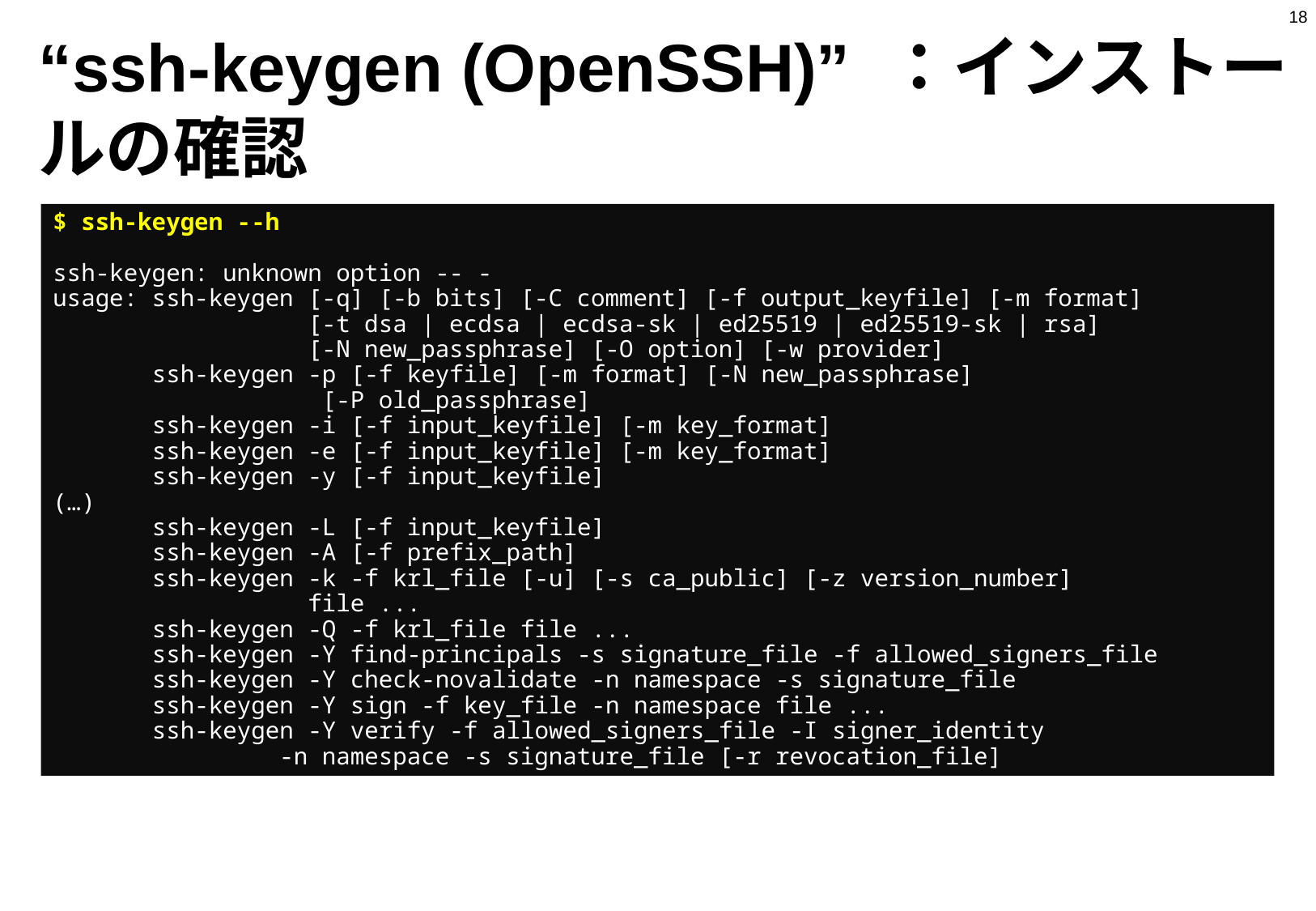

18
# “ssh-keygen (OpenSSH)” ：インストールの確認
$ ssh-keygen --h

ssh-keygen: unknown option -- -
usage: ssh-keygen [-q] [-b bits] [-C comment] [-f output_keyfile] [-m format]
                  [-t dsa | ecdsa | ecdsa-sk | ed25519 | ed25519-sk | rsa]
                  [-N new_passphrase] [-O option] [-w provider]
       ssh-keygen -p [-f keyfile] [-m format] [-N new_passphrase]
                   [-P old_passphrase]
       ssh-keygen -i [-f input_keyfile] [-m key_format]
       ssh-keygen -e [-f input_keyfile] [-m key_format]
       ssh-keygen -y [-f input_keyfile]
(…)
       ssh-keygen -L [-f input_keyfile]
       ssh-keygen -A [-f prefix_path]
       ssh-keygen -k -f krl_file [-u] [-s ca_public] [-z version_number]
                  file ...
       ssh-keygen -Q -f krl_file file ...
       ssh-keygen -Y find-principals -s signature_file -f allowed_signers_file
       ssh-keygen -Y check-novalidate -n namespace -s signature_file
       ssh-keygen -Y sign -f key_file -n namespace file ...
       ssh-keygen -Y verify -f allowed_signers_file -I signer_identity
                -n namespace -s signature_file [-r revocation_file]